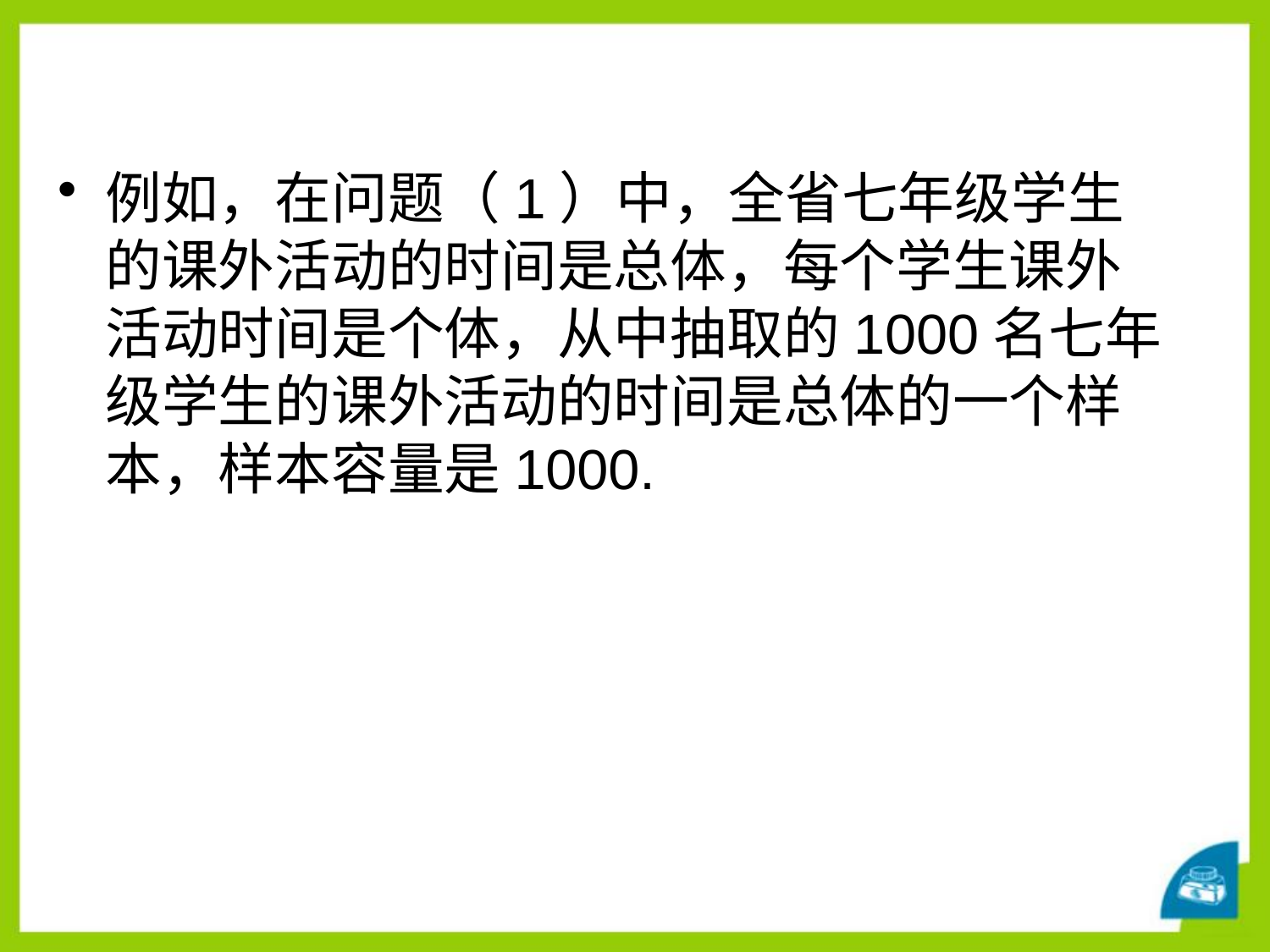

例如，在问题（1）中，全省七年级学生的课外活动的时间是总体，每个学生课外活动时间是个体，从中抽取的1000名七年级学生的课外活动的时间是总体的一个样本，样本容量是1000.